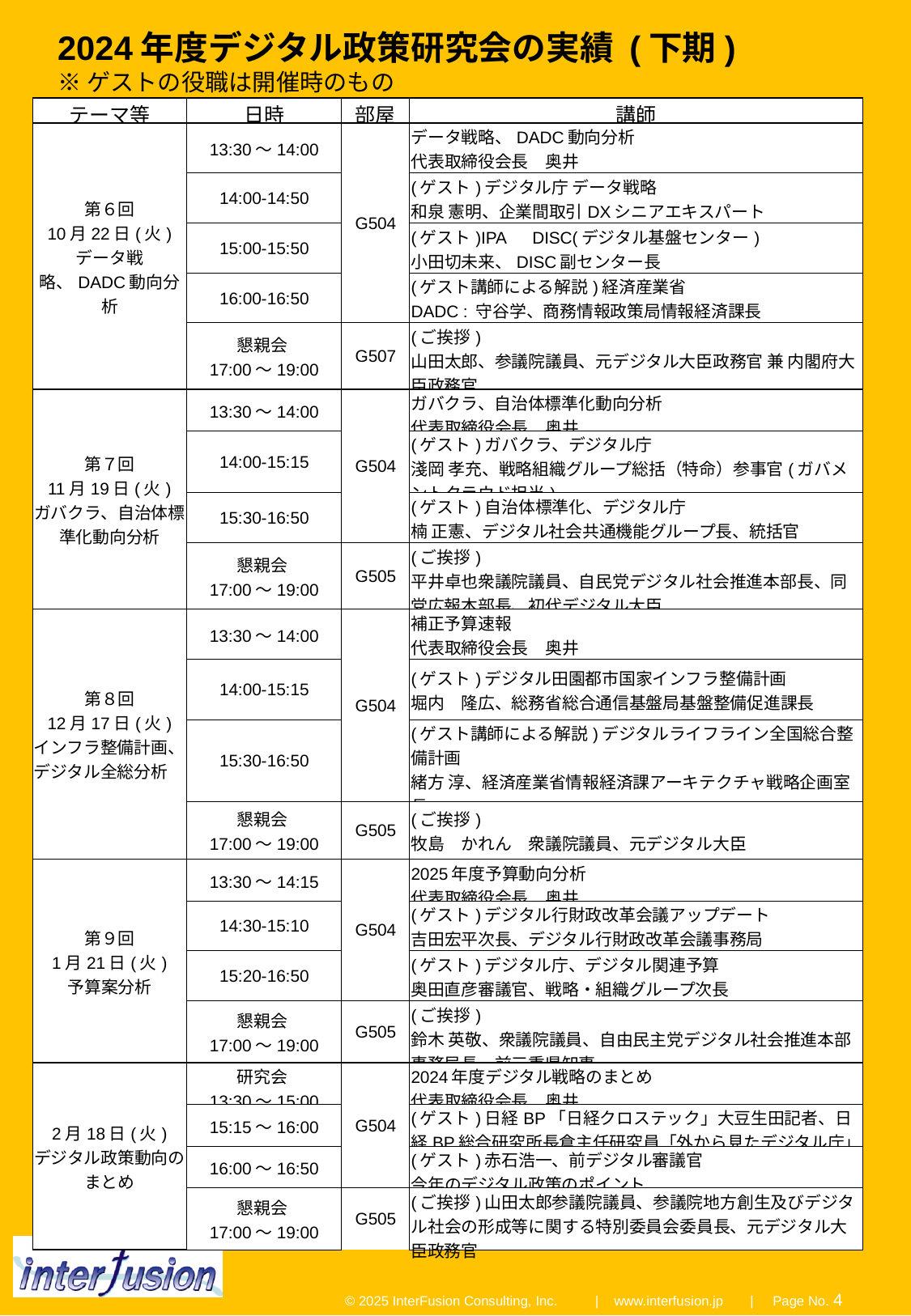

2024年度デジタル政策研究会の実績 (下期)
※ゲストの役職は開催時のもの
| テーマ等 | 日時 | 部屋 | 講師 |
| --- | --- | --- | --- |
| 第６回 10月22日(火) データ戦略、DADC動向分析 | 13:30～14:00 | G504 | データ戦略、DADC動向分析 代表取締役会長　奥井 |
|  | 14:00-14:50 |  | (ゲスト)デジタル庁 データ戦略 和泉 憲明、企業間取引DXシニアエキスパート |
|  | 15:00-15:50 |  | (ゲスト)IPA　DISC(デジタル基盤センター) 小田切未来、DISC副センター長 |
|  | 16:00-16:50 |  | (ゲスト講師による解説)経済産業省 DADC : 守谷学、商務情報政策局情報経済課長 |
|  | 懇親会 17:00～19:00 | G507 | (ご挨拶) 山田太郎、参議院議員、元デジタル大臣政務官 兼 内閣府大臣政務官 |
| 第７回 11月19日(火) ガバクラ、自治体標準化動向分析 | 13:30～14:00 | G504 | ガバクラ、自治体標準化動向分析 代表取締役会長　奥井 |
|  | 14:00-15:15 |  | (ゲスト)ガバクラ、デジタル庁 淺岡 孝充、戦略組織グループ総括（特命）参事官(ガバメントクラウド担当) |
|  | 15:30-16:50 |  | (ゲスト)自治体標準化、デジタル庁 楠 正憲、デジタル社会共通機能グループ長、統括官 |
|  | 懇親会 17:00～19:00 | G505 | (ご挨拶) 平井卓也衆議院議員、自民党デジタル社会推進本部長、同党広報本部長、初代デジタル大臣 |
| 第８回 12月17日(火) インフラ整備計画、デジタル全総分析 | 13:30～14:00 | G504 | 補正予算速報 代表取締役会長　奥井 |
|  | 14:00-15:15 |  | (ゲスト)デジタル田園都市国家インフラ整備計画 堀内　隆広、総務省総合通信基盤局基盤整備促進課長 |
|  | 15:30-16:50 |  | (ゲスト講師による解説)デジタルライフライン全国総合整備計画 緒方 淳、経済産業省情報経済課アーキテクチャ戦略企画室長 |
|  | 懇親会 17:00～19:00 | G505 | (ご挨拶) 牧島　かれん　衆議院議員、元デジタル大臣 |
| 第９回 1月21日(火) 予算案分析 | 13:30～14:15 | G504 | 2025年度予算動向分析 代表取締役会長　奥井 |
|  | 14:30-15:10 |  | (ゲスト)デジタル行財政改革会議アップデート 吉田宏平次長、デジタル行財政改革会議事務局 |
|  | 15:20-16:50 |  | (ゲスト)デジタル庁、デジタル関連予算 奥田直彦審議官、戦略・組織グループ次長 |
|  | 懇親会 17:00～19:00 | G505 | (ご挨拶) 鈴木 英敬、衆議院議員、自由民主党デジタル社会推進本部事務局長、前三重県知事 |
| 2月18日(火) デジタル政策動向のまとめ | 研究会 13:30～15:00 | G504 | 2024年度デジタル戦略のまとめ 代表取締役会長　奥井 |
|  | 15:15～16:00 |  | (ゲスト)日経BP「日経クロステック」大豆生田記者、日経BP総合研究所長倉主任研究員「外から見たデジタル庁」 |
|  | 16:00～16:50 |  | (ゲスト)赤石浩一、前デジタル審議官 今年のデジタル政策のポイント |
|  | 懇親会 17:00～19:00 | G505 | (ご挨拶)山田太郎参議院議員、参議院地方創生及びデジタル社会の形成等に関する特別委員会委員長、元デジタル大臣政務官 |